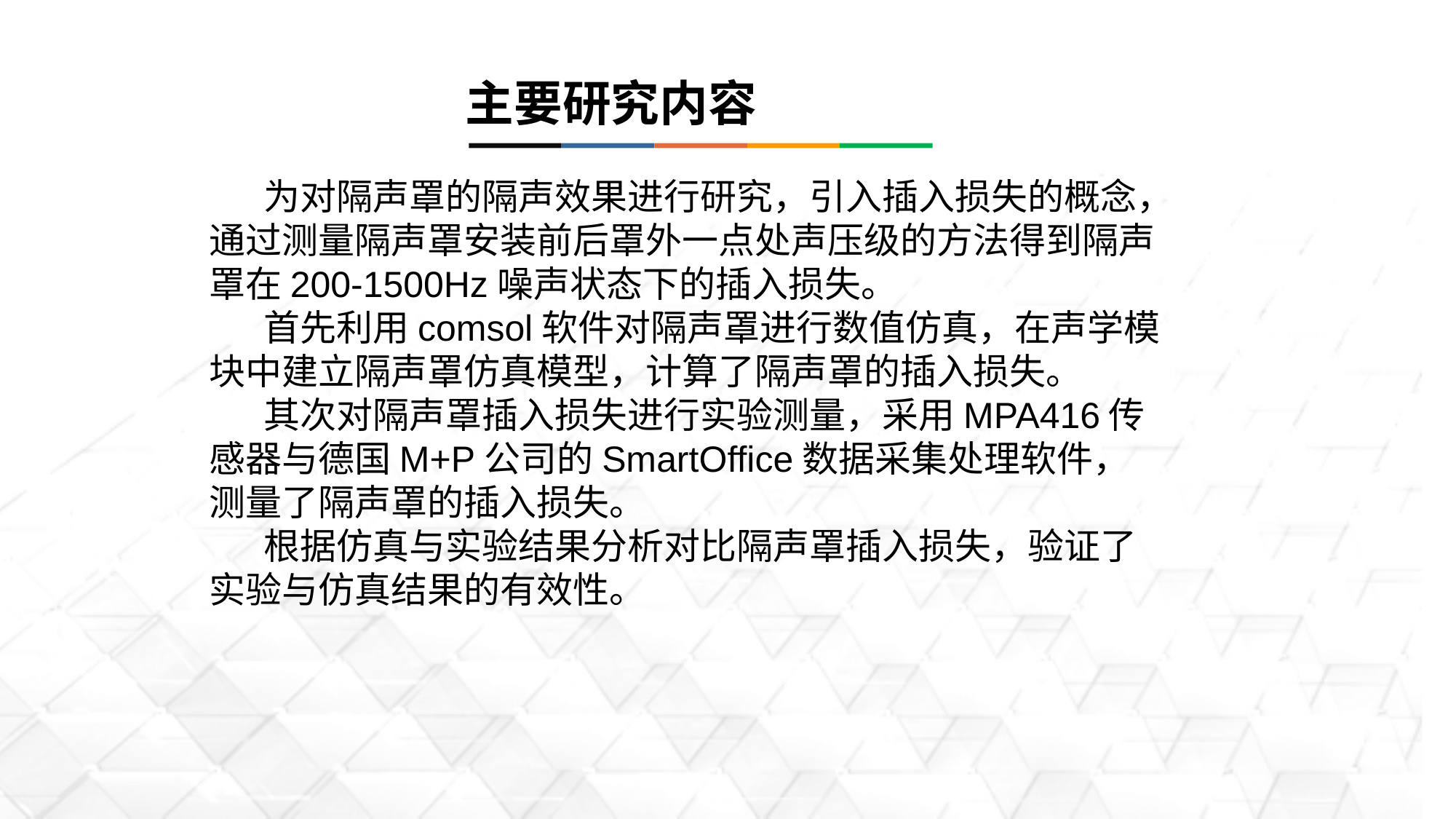

主要研究内容
为对隔声罩的隔声效果进行研究，引入插入损失的概念，通过测量隔声罩安装前后罩外一点处声压级的方法得到隔声罩在200-1500Hz噪声状态下的插入损失。
首先利用comsol软件对隔声罩进行数值仿真，在声学模块中建立隔声罩仿真模型，计算了隔声罩的插入损失。
其次对隔声罩插入损失进行实验测量，采用MPA416传感器与德国M+P公司的SmartOffice数据采集处理软件，测量了隔声罩的插入损失。
根据仿真与实验结果分析对比隔声罩插入损失，验证了实验与仿真结果的有效性。